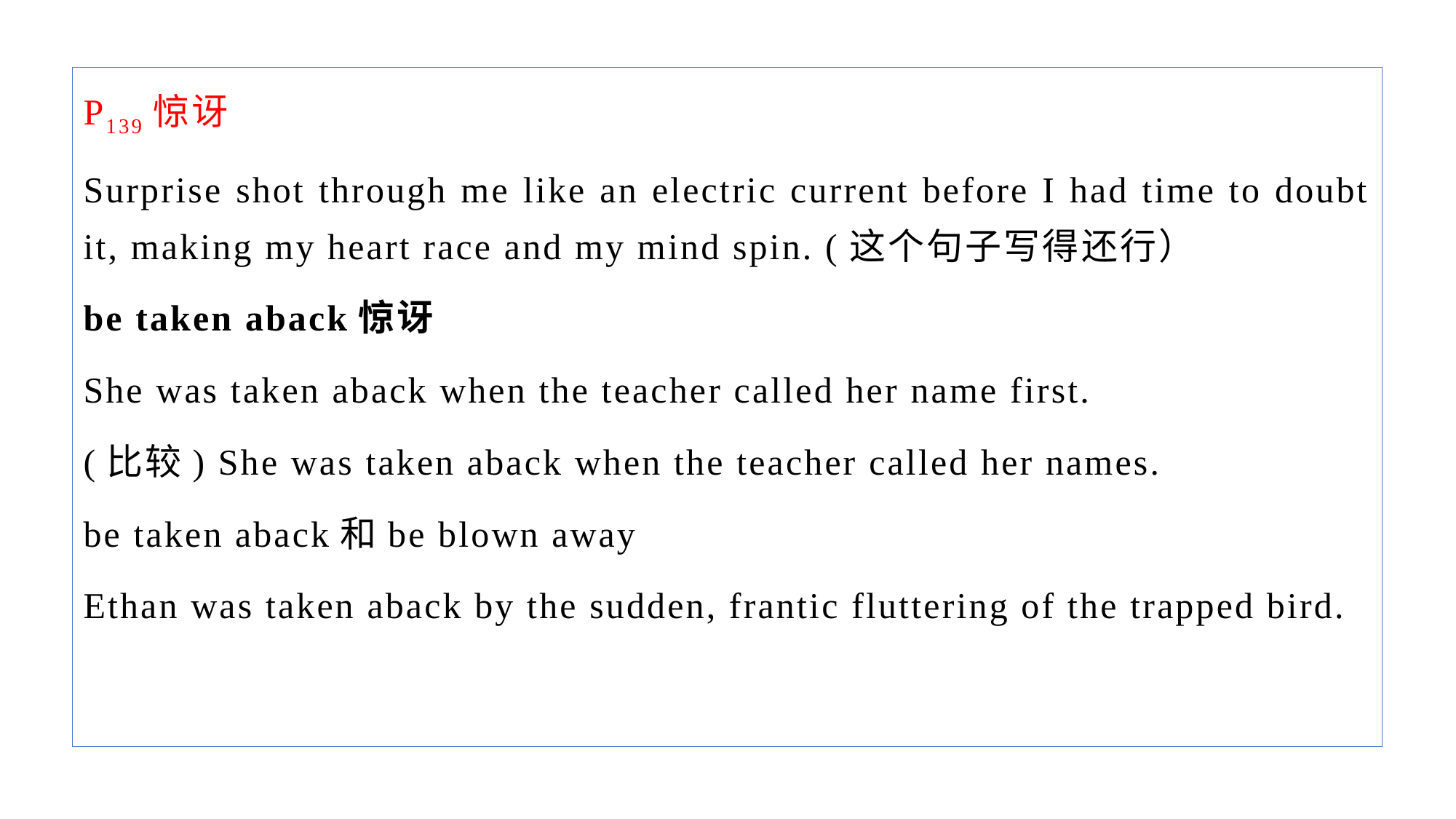

P139惊讶
Surprise shot through me like an electric current before I had time to doubt it, making my heart race and my mind spin. (这个句子写得还行）
be taken aback惊讶
She was taken aback when the teacher called her name first.
(比较) She was taken aback when the teacher called her names.
be taken aback和be blown away
Ethan was taken aback by the sudden, frantic fluttering of the trapped bird.